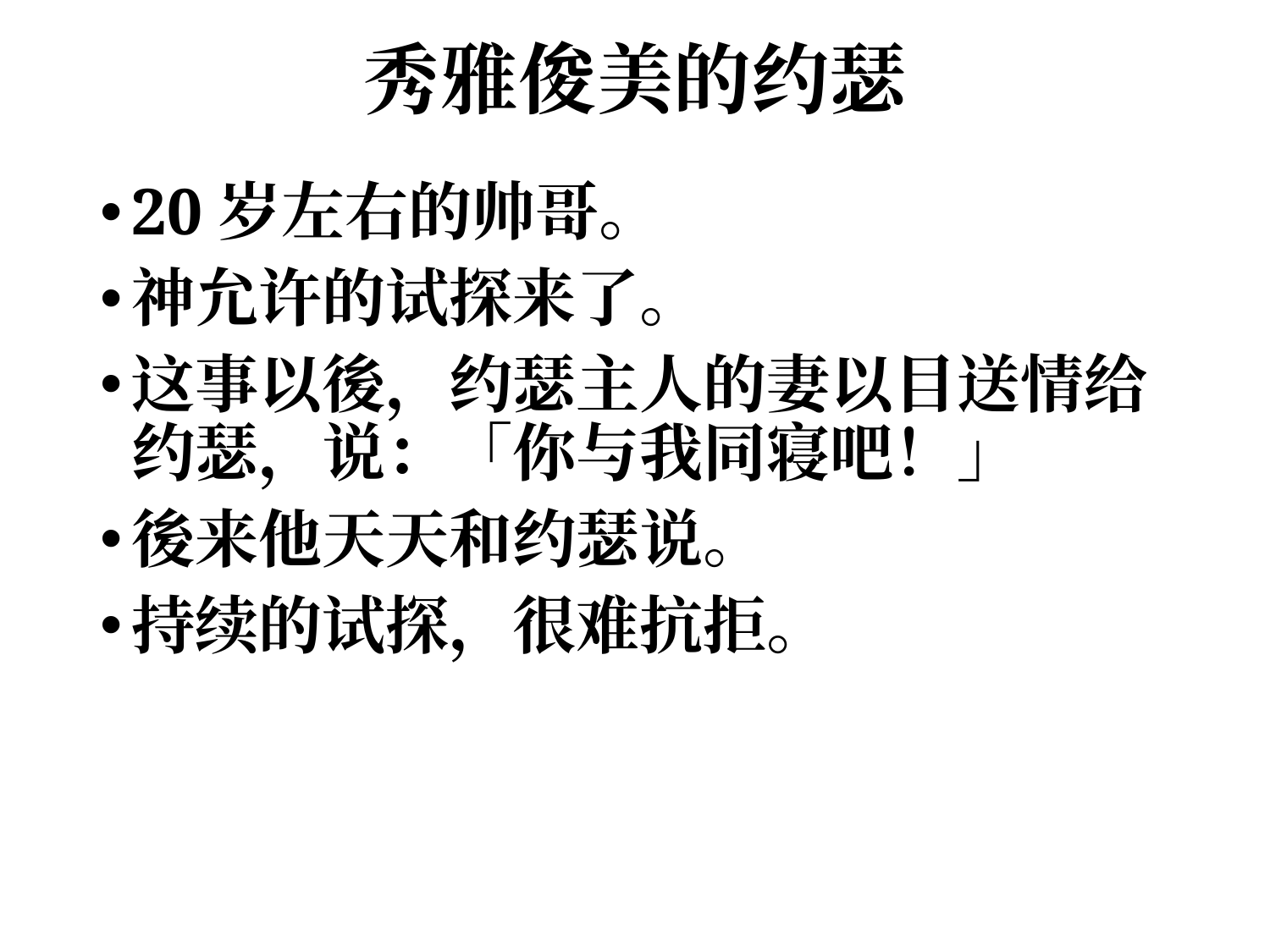

# 秀雅俊美的约瑟
20岁左右的帅哥。
神允许的试探来了。
这事以後，约瑟主人的妻以目送情给约瑟，说：「你与我同寝吧！」
後来他天天和约瑟说。
持续的试探，很难抗拒。